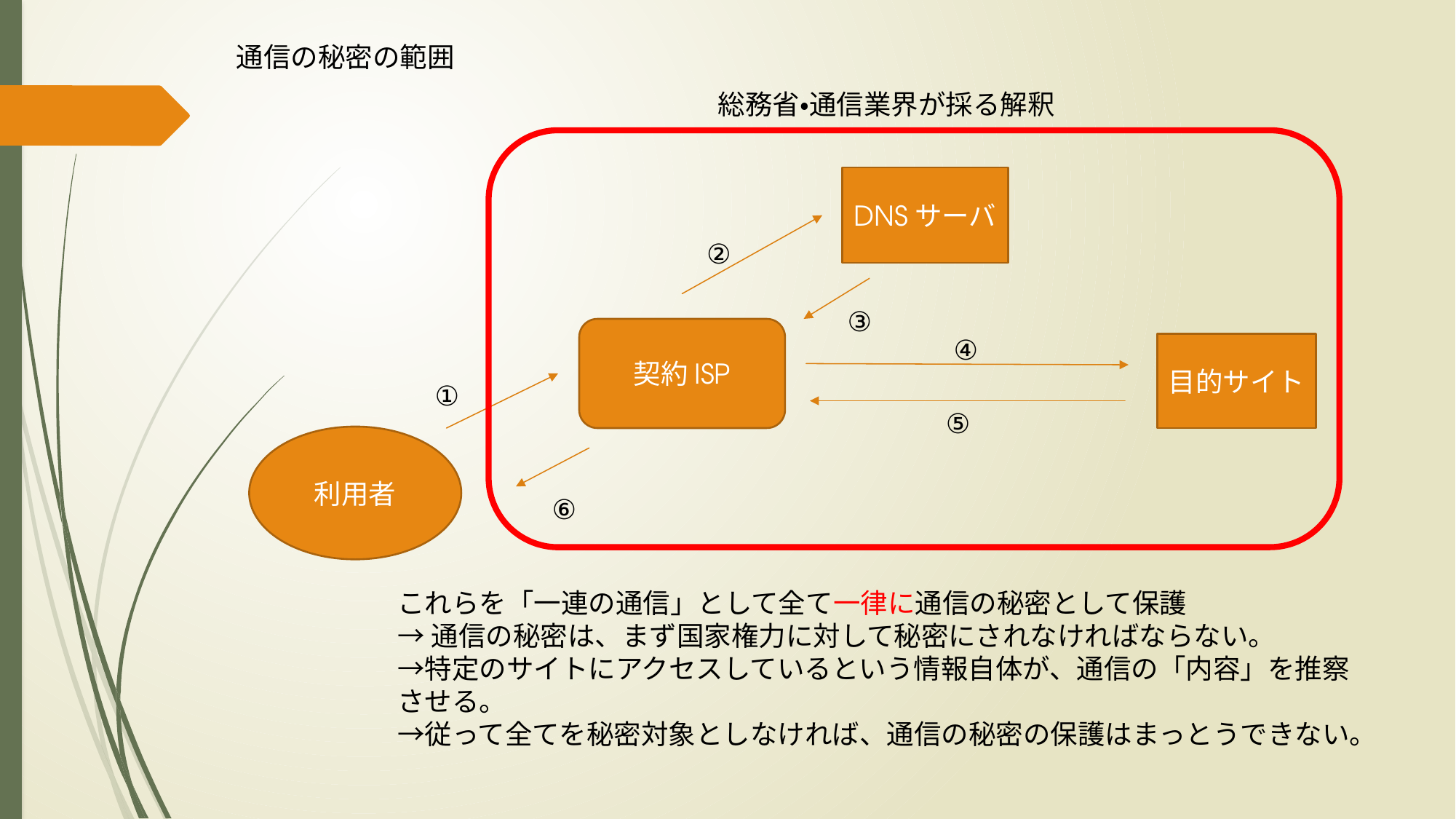

通信の秘密の範囲
総務省・通信業界が採る解釈

DNSサーバ
②
③
契約ISP
④
目的サイト
①
⑤
利用者
⑥
これらを「一連の通信」として全て一律に通信の秘密として保護
→通信の秘密は、まず国家権力に対して秘密にされなければならない。
→特定のサイトにアクセスしているという情報自体が、通信の「内容」を推察させる。
→従って全てを秘密対象としなければ、通信の秘密の保護はまっとうできない。